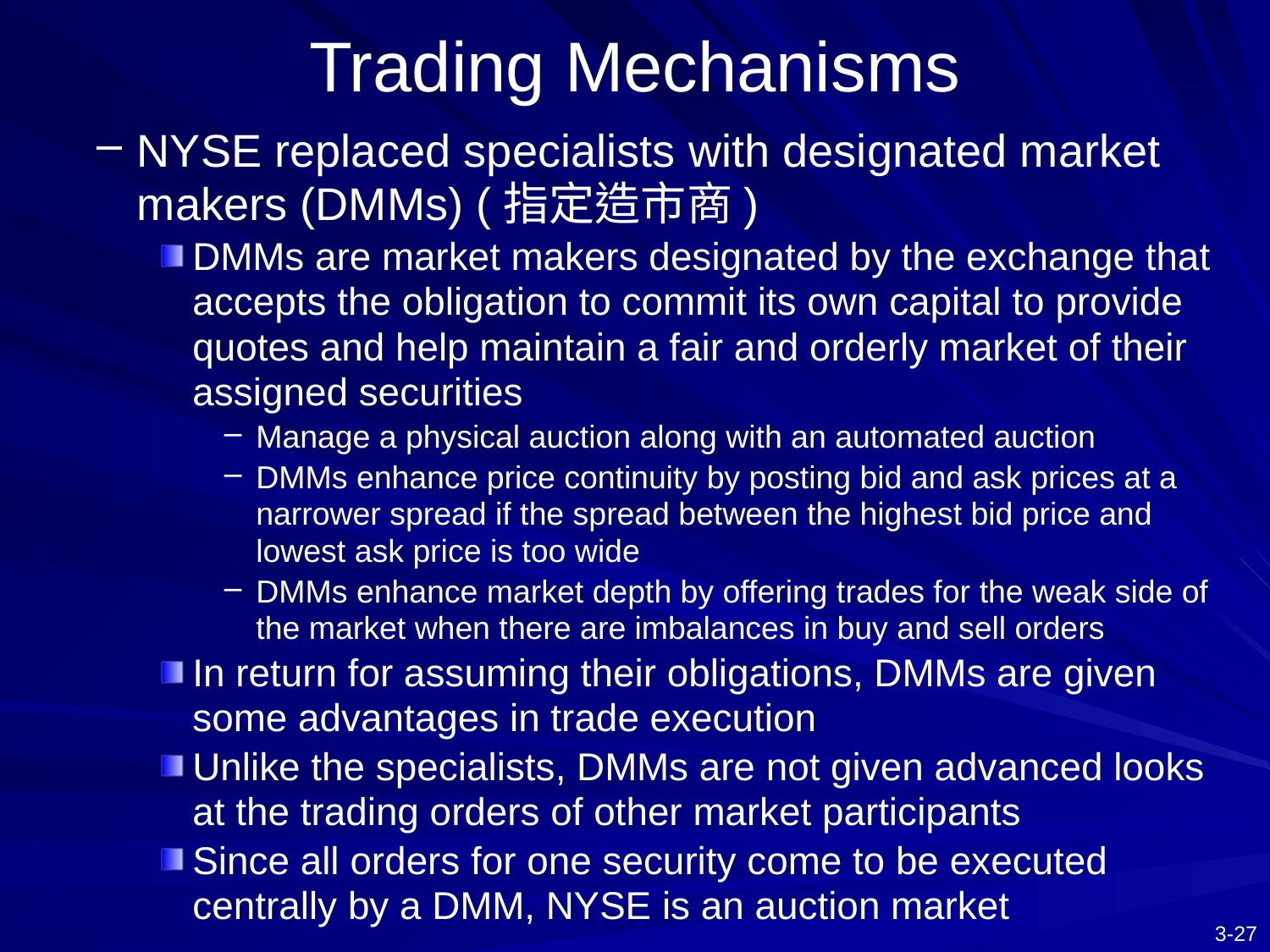

# Trading Mechanisms
NYSE replaced specialists with designated market makers (DMMs) (指定造市商)
DMMs are market makers designated by the exchange that accepts the obligation to commit its own capital to provide quotes and help maintain a fair and orderly market of their assigned securities
Manage a physical auction along with an automated auction
DMMs enhance price continuity by posting bid and ask prices at a narrower spread if the spread between the highest bid price and lowest ask price is too wide
DMMs enhance market depth by offering trades for the weak side of the market when there are imbalances in buy and sell orders
In return for assuming their obligations, DMMs are given some advantages in trade execution
Unlike the specialists, DMMs are not given advanced looks at the trading orders of other market participants
Since all orders for one security come to be executed centrally by a DMM, NYSE is an auction market